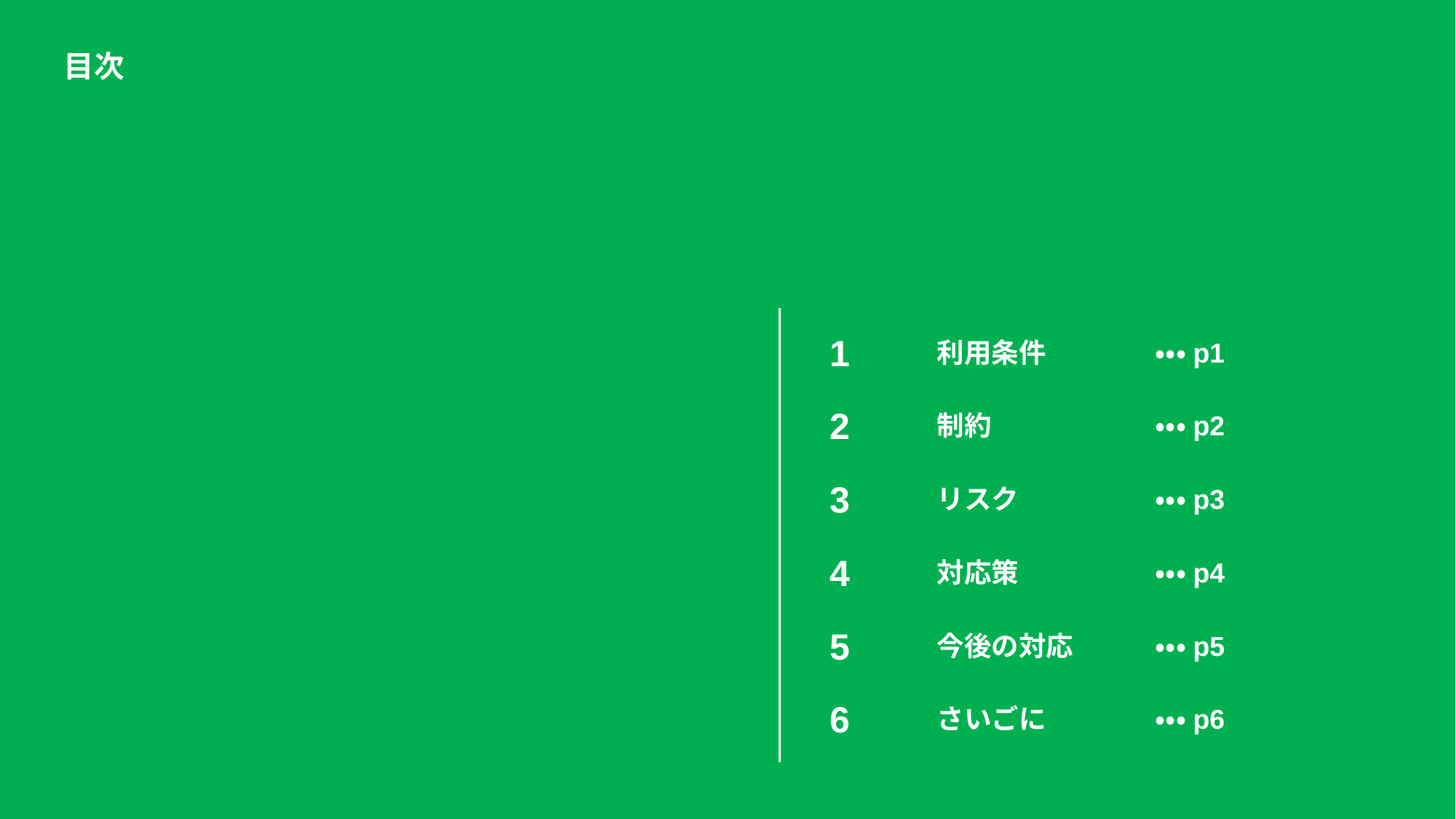

目次
1
利用条件	・・・p1
2
制約		・・・p2
3
リスク		・・・p3
4
対応策		・・・p4
5
今後の対応	・・・p5
6
さいごに	・・・p6